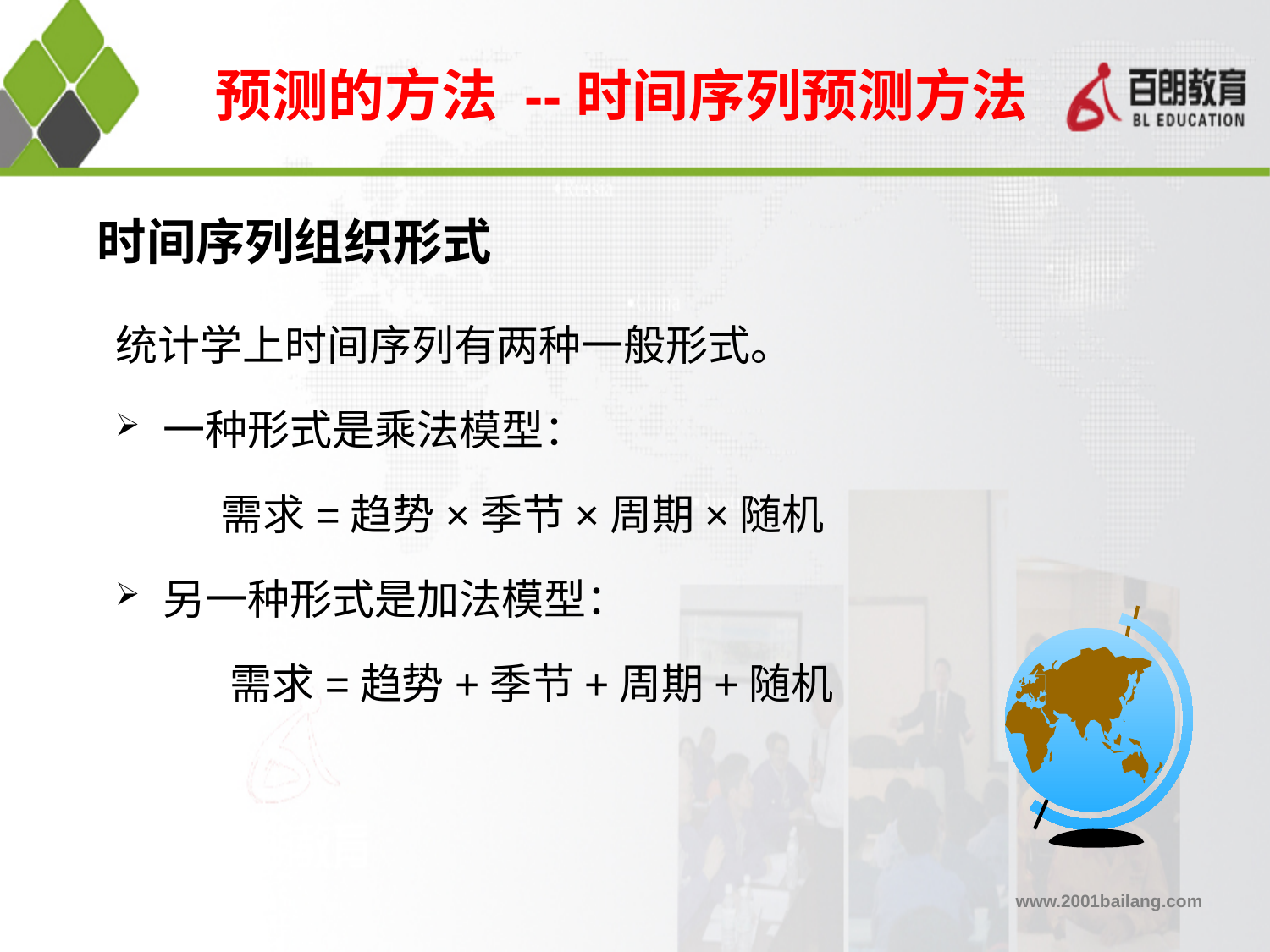

预测的方法 --时间序列预测方法
时间序列组织形式
统计学上时间序列有两种一般形式。
一种形式是乘法模型：
          需求=趋势×季节×周期×随机
另一种形式是加法模型：
           需求=趋势+季节+周期+随机